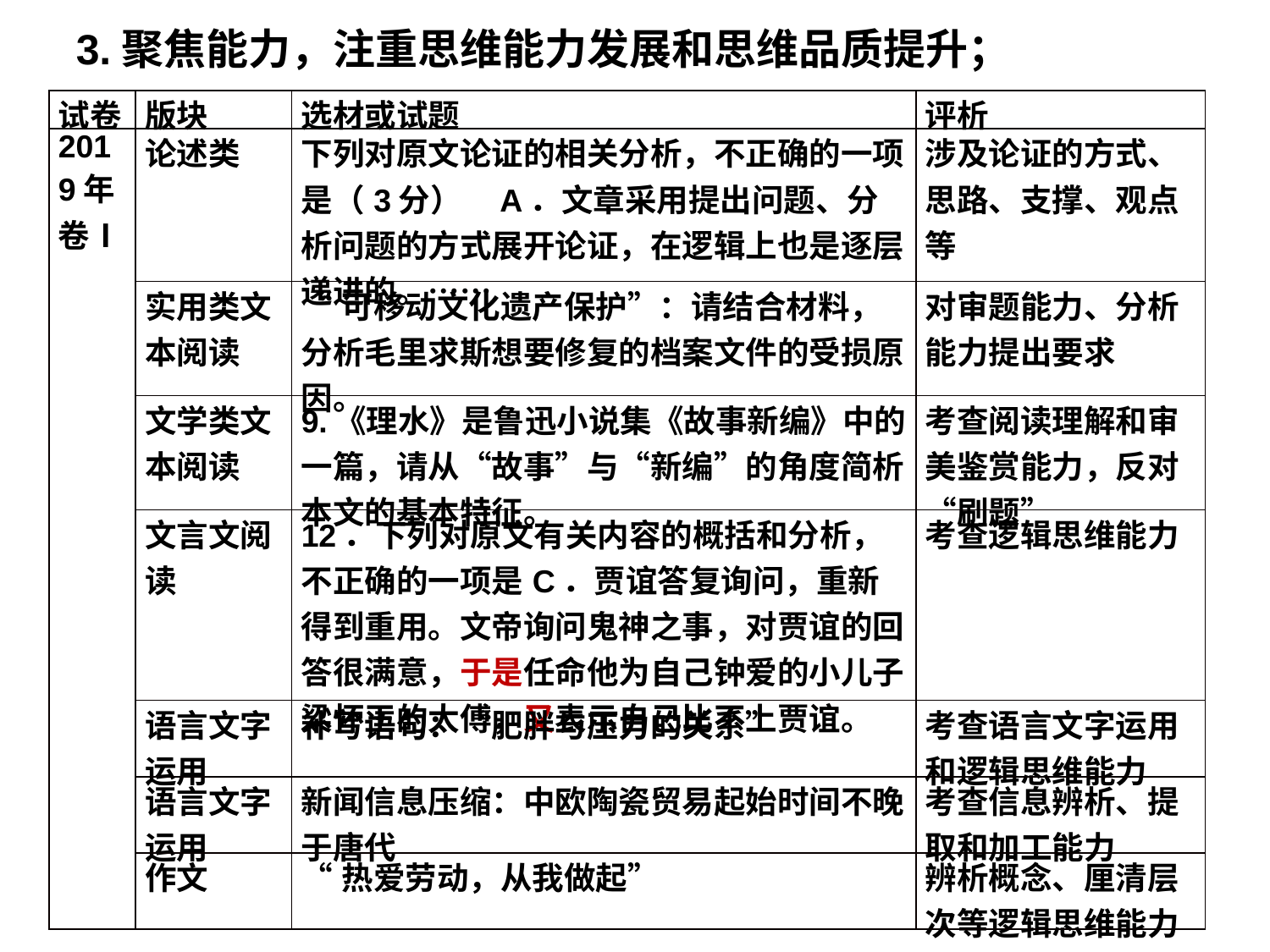

3.聚焦能力，注重思维能力发展和思维品质提升；
| 试卷 | 版块 | 选材或试题 | 评析 |
| --- | --- | --- | --- |
| 2019年卷Ⅰ | 论述类 | 下列对原文论证的相关分析，不正确的一项是（3分） A．文章采用提出问题、分析问题的方式展开论证，在逻辑上也是逐层递进的。…… | 涉及论证的方式、思路、支撑、观点等 |
|  | 实用类文本阅读 | “可移动文化遗产保护”：请结合材料，分析毛里求斯想要修复的档案文件的受损原因。 | 对审题能力、分析能力提出要求 |
|  | 文学类文本阅读 | 9.《理水》是鲁迅小说集《故事新编》中的一篇，请从“故事”与“新编”的角度简析本文的基本特征。 | 考查阅读理解和审美鉴赏能力，反对“刷题” |
|  | 文言文阅读 | 12．下列对原文有关内容的概括和分析，不正确的一项是C．贾谊答复询问，重新得到重用。文帝询问鬼神之事，对贾谊的回答很满意，于是任命他为自己钟爱的小儿子梁怀王的太傅，又表示自己比不上贾谊。 | 考查逻辑思维能力 |
|  | 语言文字运用 | 补写语句：“肥胖与压力的关系” | 考查语言文字运用和逻辑思维能力 |
|  | 语言文字运用 | 新闻信息压缩：中欧陶瓷贸易起始时间不晚于唐代 | 考查信息辨析、提取和加工能力 |
|  | 作文 | “热爱劳动，从我做起” | 辨析概念、厘清层次等逻辑思维能力 |